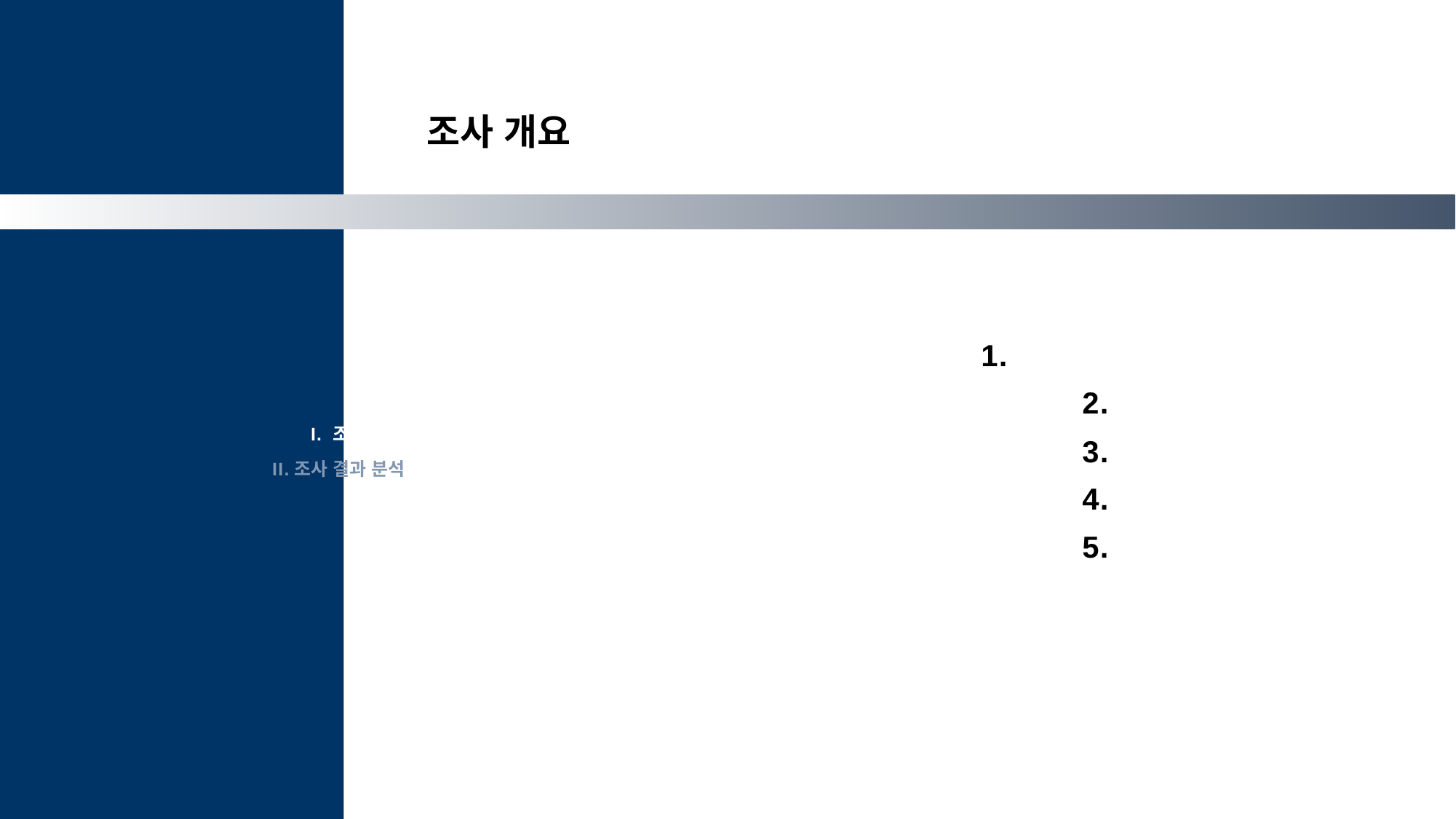

Ⅰ.
# 조사 개요
조사 개요
조사 결과 분석
조사 배경 및 목적
측정 모형
수행 절차
조사 설계
조사 결과